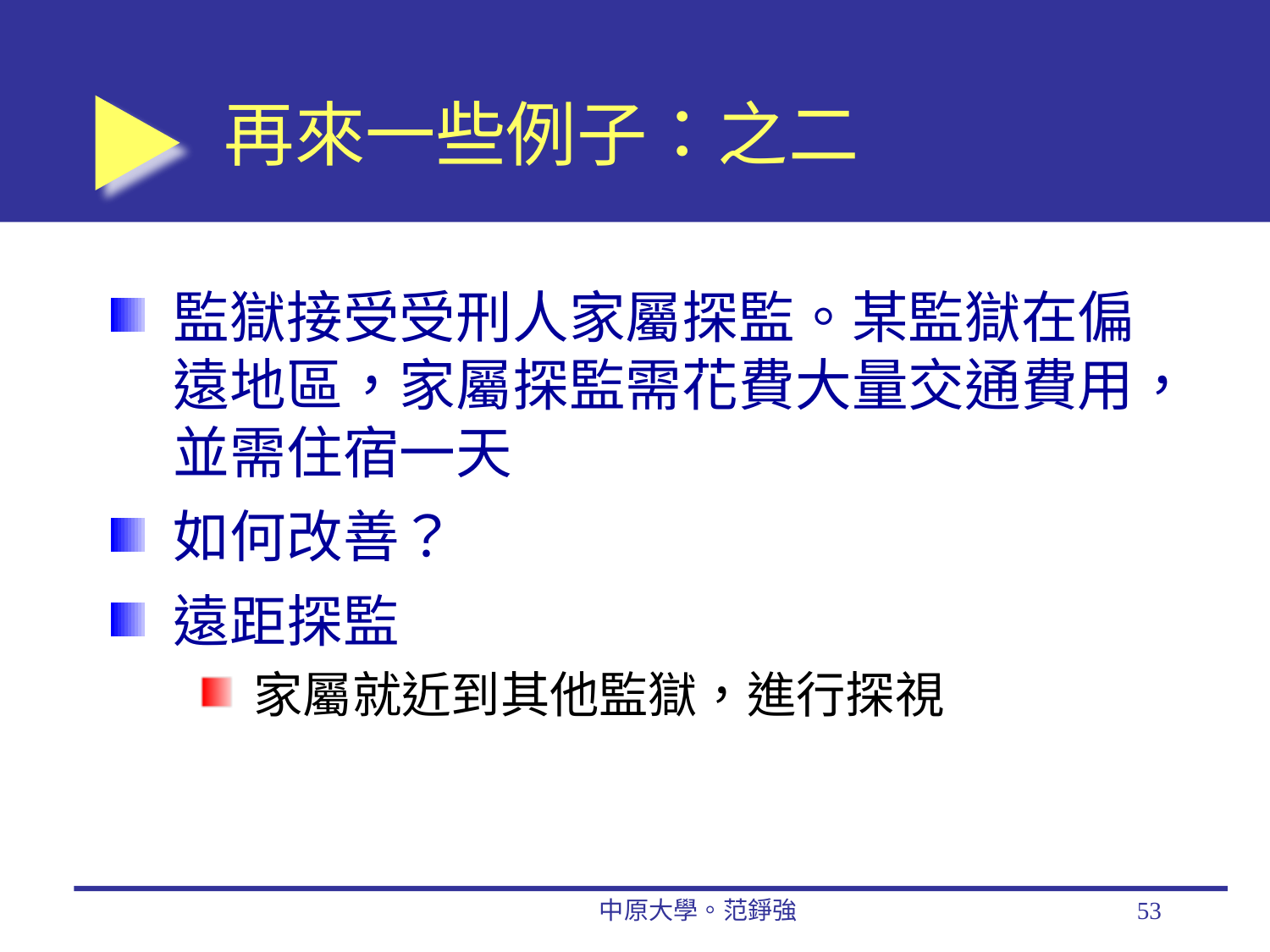

# 再來一些例子：之二
監獄接受受刑人家屬探監。某監獄在偏遠地區，家屬探監需花費大量交通費用，並需住宿一天
如何改善？
遠距探監
家屬就近到其他監獄，進行探視
中原大學。范錚強
53